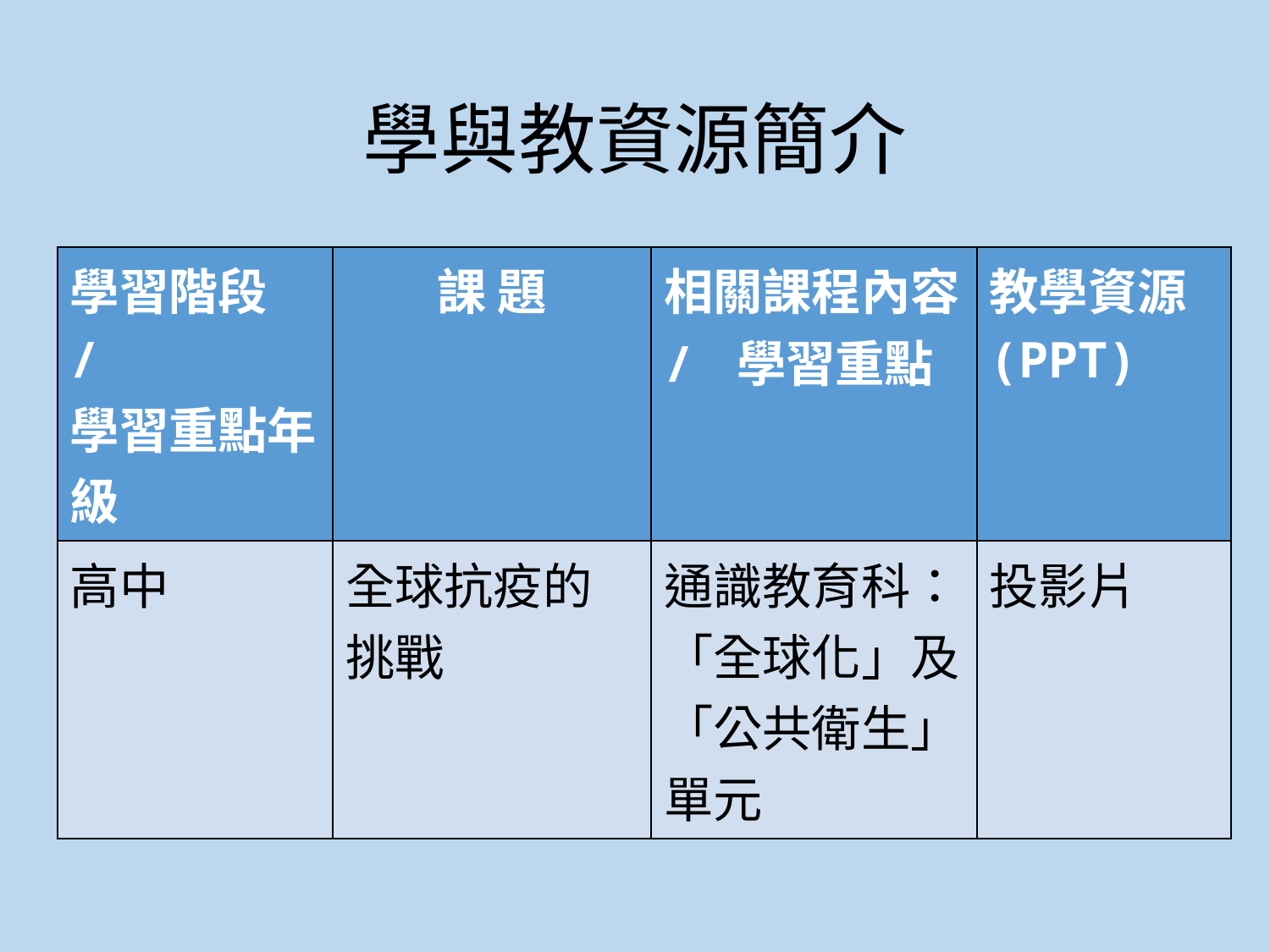

# 學與教資源簡介
| 學習階段 / 學習重點年級 | 課 題 | 相關課程內容 / 學習重點 | 教學資源 (PPT) |
| --- | --- | --- | --- |
| 高中 | 全球抗疫的挑戰 | 通識教育科：「全球化」及「公共衛生」單元 | 投影片 |